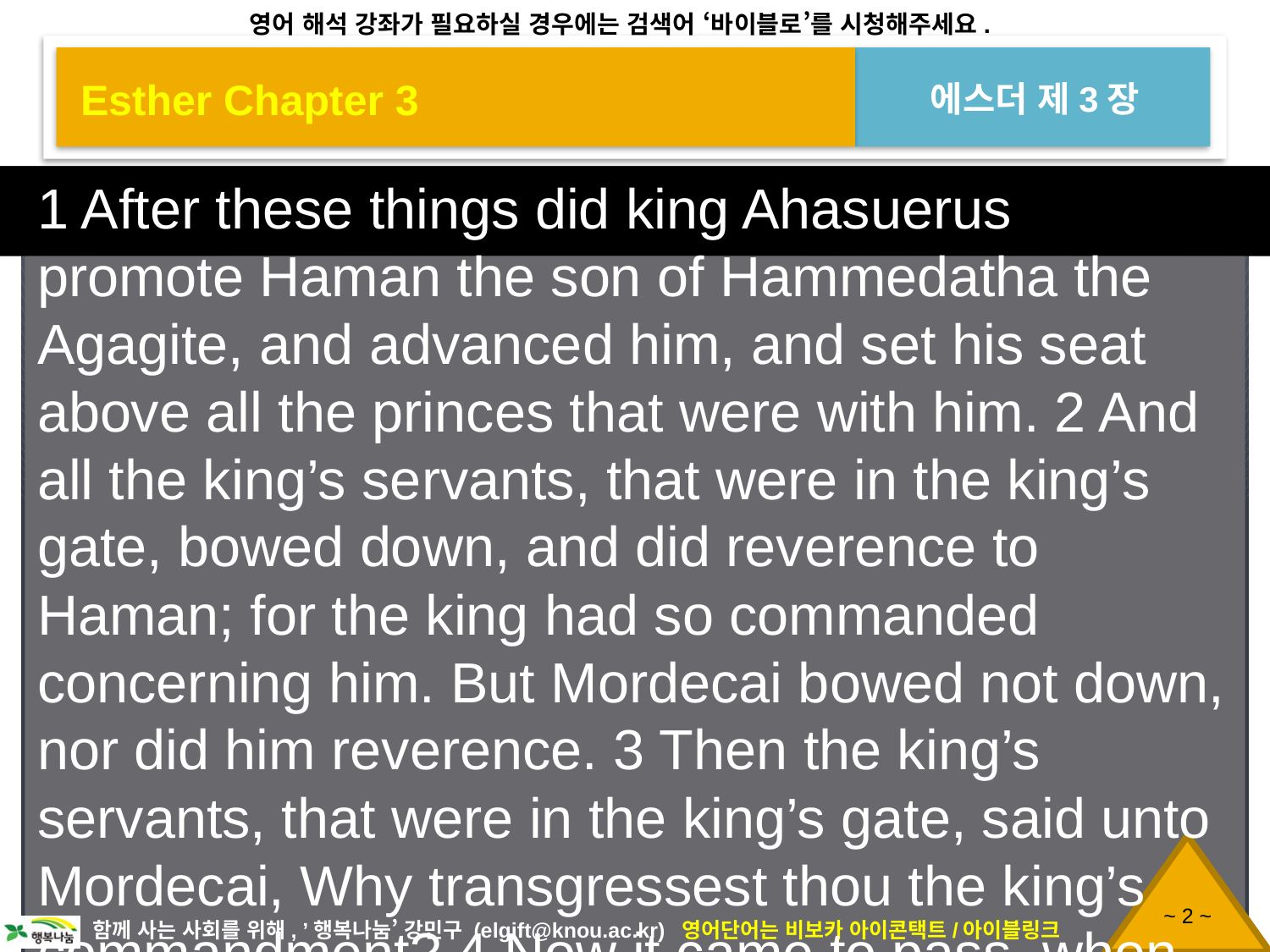

Esther Chapter 3
에스더 제3장
1 After these things did king Ahasuerus promote Haman the son of Hammedatha the Agagite, and advanced him, and set his seat above all the princes that were with him. 2 And all the king’s servants, that were in the king’s gate, bowed down, and did reverence to Haman; for the king had so commanded concerning him. But Mordecai bowed not down, nor did him reverence. 3 Then the king’s servants, that were in the king’s gate, said unto Mordecai, Why transgressest thou the king’s commandment? 4 Now it came to pass, when they